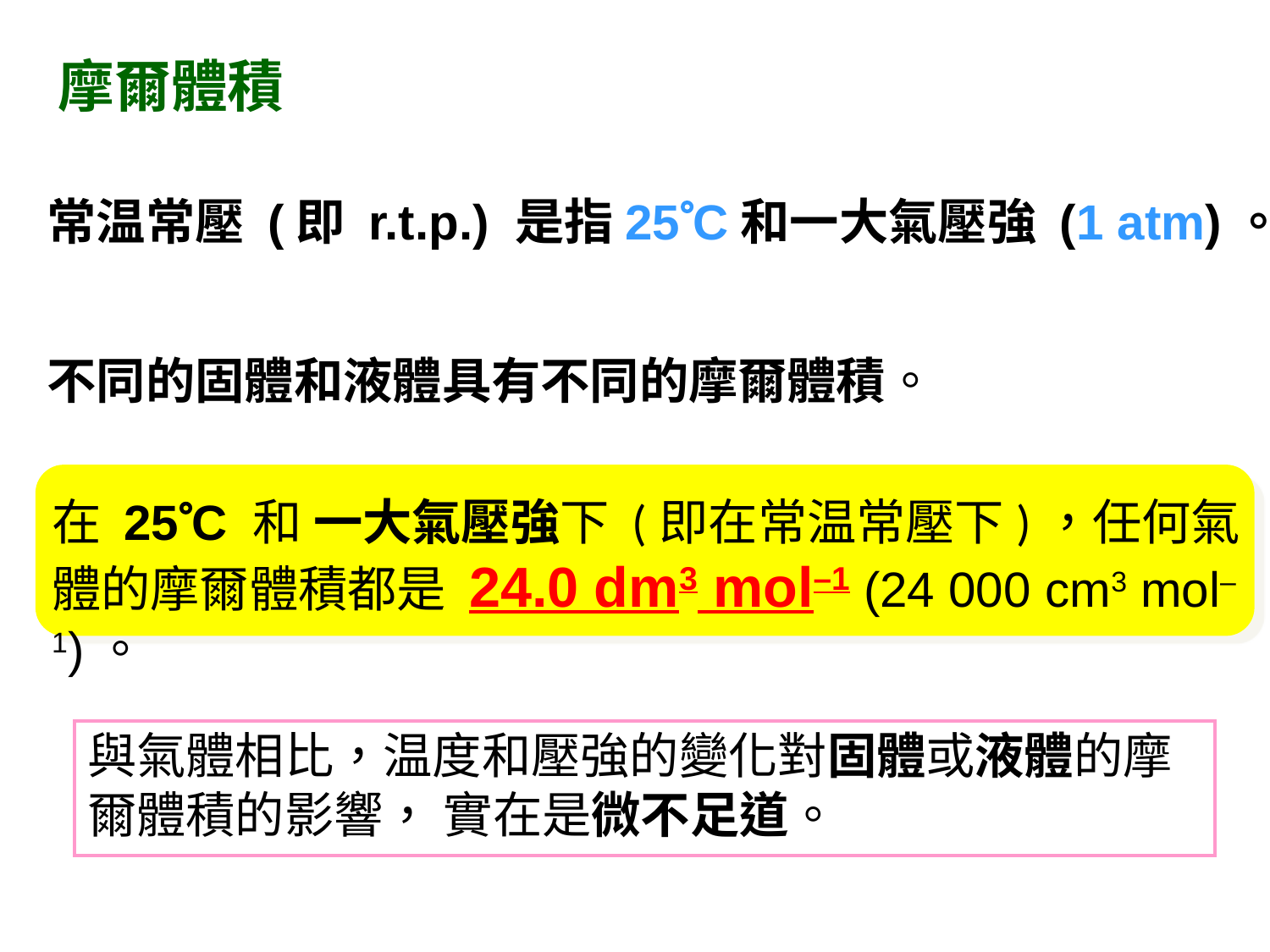

摩爾體積
常温常壓 (即 r.t.p.) 是指25°C和一大氣壓強 (1 atm)。
不同的固體和液體具有不同的摩爾體積。

在 25°C 和 一大氣壓強下 (即在常温常壓下)，任何氣體的摩爾體積都是 24.0 dm3 mol–1 (24 000 cm3 mol–1)。
與氣體相比，温度和壓強的變化對固體或液體的摩爾體積的影響， 實在是微不足道。